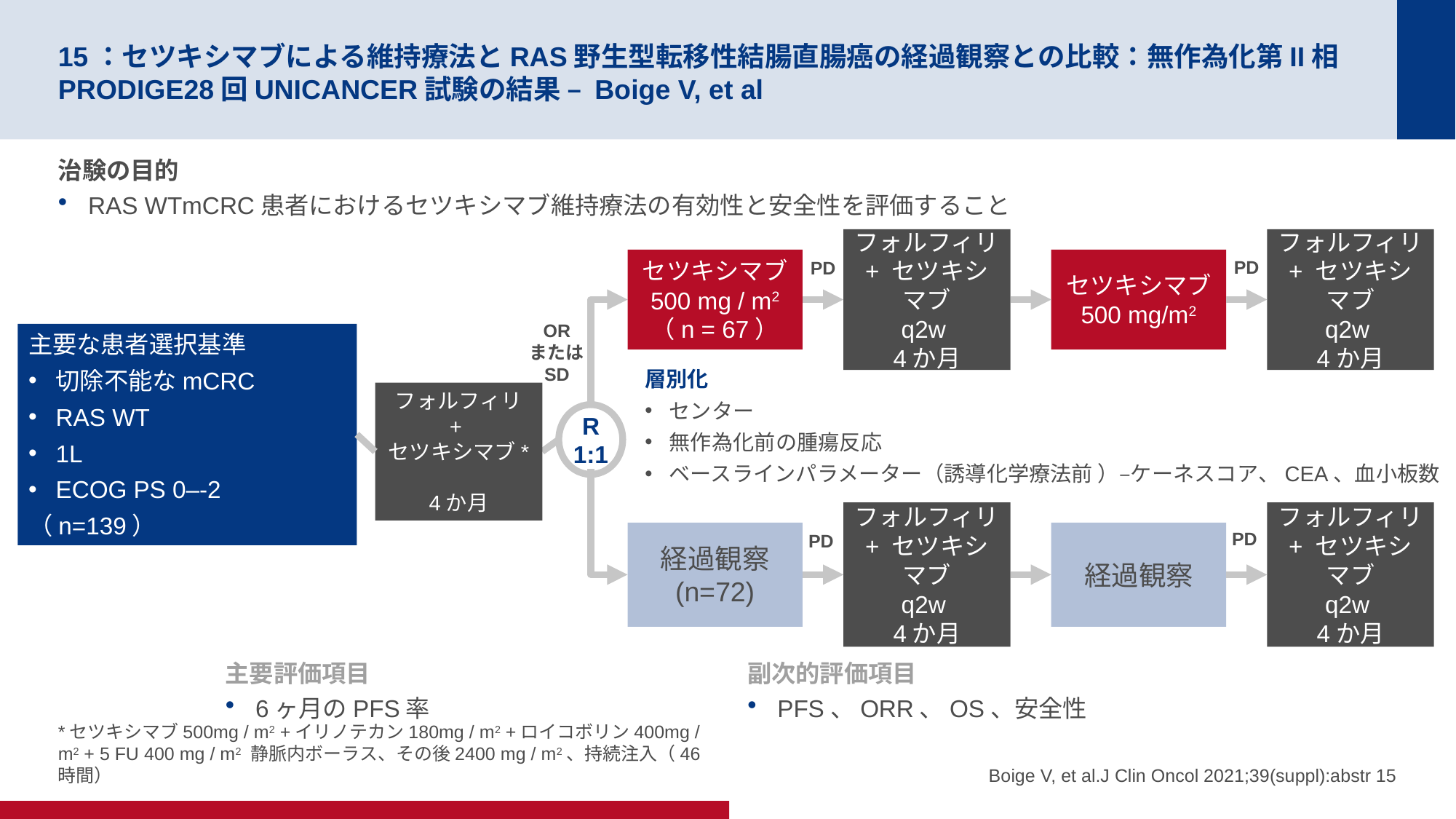

# 15：セツキシマブによる維持療法とRAS野生型転移性結腸直腸癌の経過観察との比較：無作為化第II相PRODIGE28回UNICANCER試験の結果 – Boige V, et al
治験の目的
RAS WTmCRC患者におけるセツキシマブ維持療法の有効性と安全性を評価すること
フォルフィリ + セツキシマブ
q2w
4か月
フォルフィリ + セツキシマブ
q2w
4か月
セツキシマブ
500 mg / m2
（n = 67）
セツキシマブ
500 mg/m2
PD
PD
OR
または
SD
主要な患者選択基準
切除不能なmCRC
RAS WT
1L
ECOG PS 0–-2
（n=139）
層別化
センター
無作為化前の腫瘍反応
ベースラインパラメーター（誘導化学療法前 ）–ケーネスコア、CEA、血小板数
フォルフィリ +
セツキシマブ*
4か月
R
1:1
フォルフィリ + セツキシマブ
q2w
4か月
フォルフィリ + セツキシマブ
q2w
4か月
PD
経過観察
(n=72)
経過観察
PD
主要評価項目
6ヶ月のPFS率

副次的評価項目
PFS、ORR、OS、安全性
*セツキシマブ500mg / m2 +イリノテカン180mg / m2 +ロイコボリン400mg / m2 + 5 FU 400 mg / m2 静脈内ボーラス、その後2400 mg / m2、持続注入（46時間）
Boige V, et al.J Clin Oncol 2021;39(suppl):abstr 15